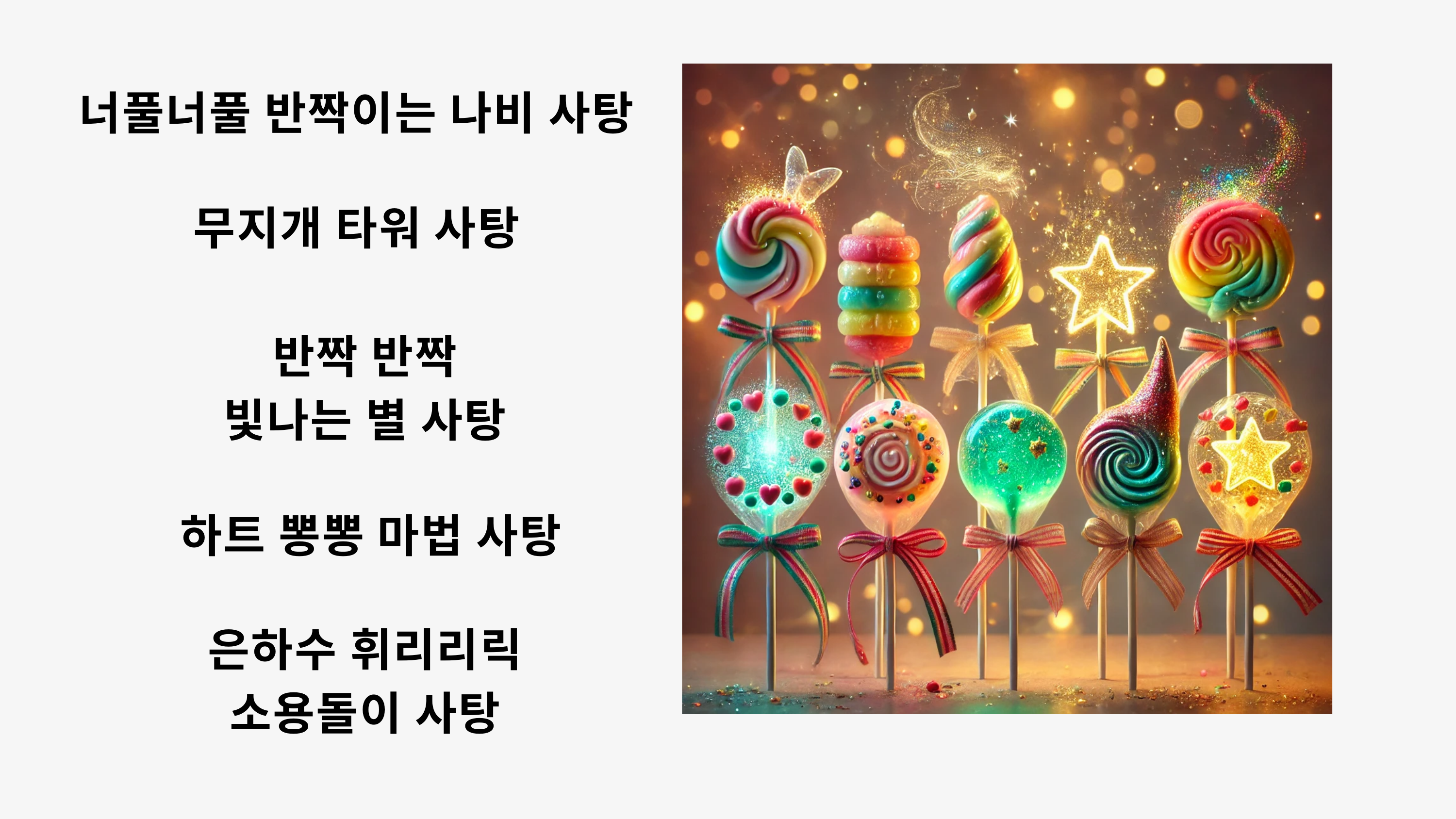

너풀너풀 반짝이는 나비 사탕
무지개 타워 사탕
반짝 반짝
빛나는 별 사탕
하트 뽕뽕 마법 사탕
은하수 휘리리릭
소용돌이 사탕